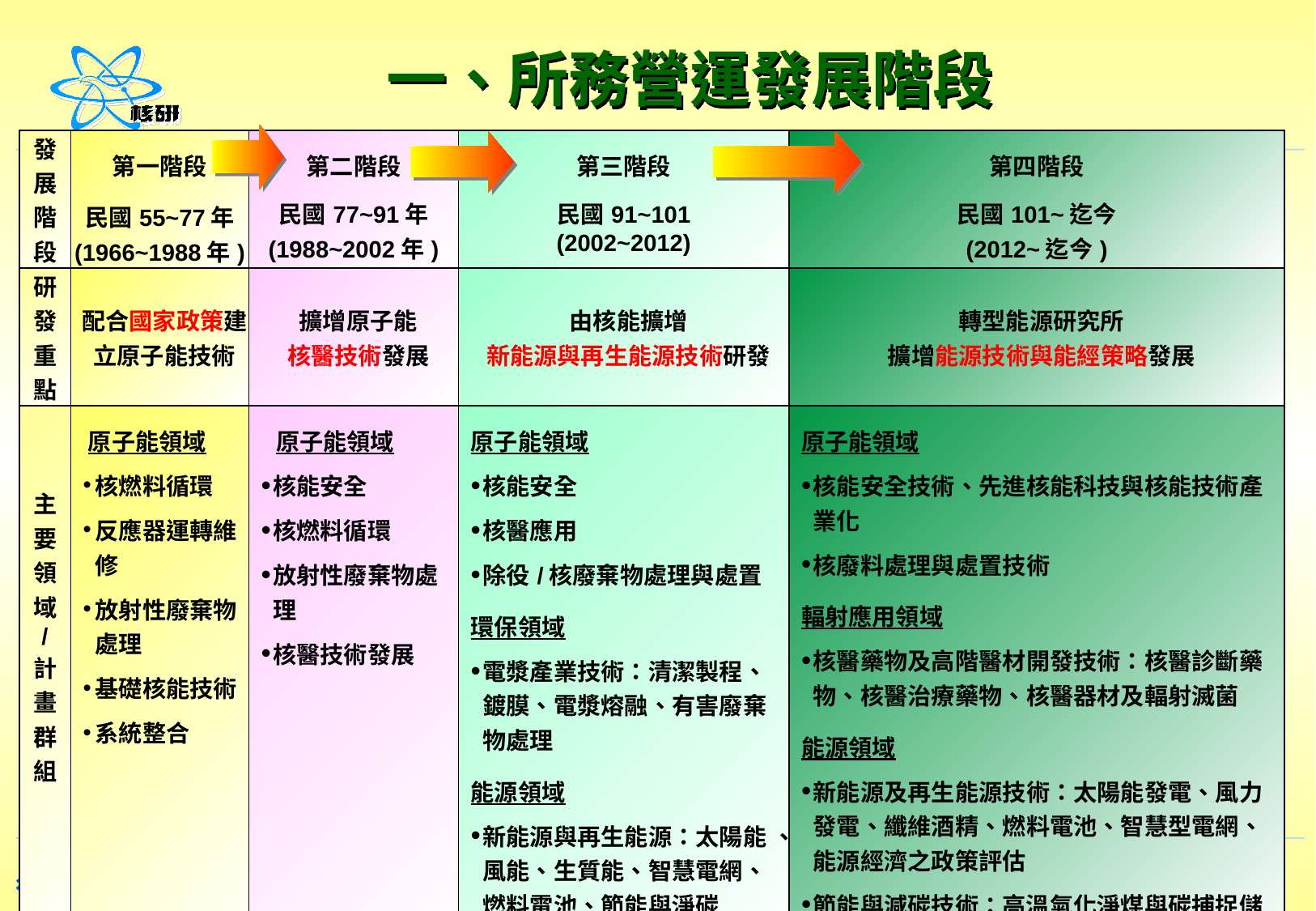

一、所務營運發展階段

| 發 展 階 段 | 第一階段 民國55~77年 (1966~1988年) | 第二階段 民國77~91年 (1988~2002年) | 第三階段 民國91~101 (2002~2012) | 第四階段 民國101~迄今 (2012~迄今) |
| --- | --- | --- | --- | --- |
| 研 發 重 點 | 配合國家政策建立原子能技術 | 擴增原子能 核醫技術發展 | 由核能擴增 新能源與再生能源技術研發 | 轉型能源研究所 擴增能源技術與能經策略發展 |
| 主 要 領 域 / 計 畫 群 組 | 原子能領域 核燃料循環 反應器運轉維修 放射性廢棄物處理 基礎核能技術 系統整合 | 原子能領域 核能安全 核燃料循環 放射性廢棄物處理 核醫技術發展 | 原子能領域 核能安全 核醫應用 除役/核廢棄物處理與處置 環保領域 電漿產業技術：清潔製程、鍍膜、電漿熔融、有害廢棄物處理 能源領域 新能源與再生能源：太陽能 、風能、生質能、智慧電網、燃料電池、節能與淨碳 | 原子能領域 核能安全技術、先進核能科技與核能技術產業化 核廢料處理與處置技術 輻射應用領域 核醫藥物及高階醫材開發技術：核醫診斷藥物、核醫治療藥物、核醫器材及輻射滅菌 能源領域 新能源及再生能源技術：太陽能發電、風力發電、纖維酒精、燃料電池、智慧型電網、能源經濟之政策評估 節能與減碳技術：高溫氣化淨煤與碳捕捉儲存(IGCC&CCS)、環境電漿等技術研發 |

5